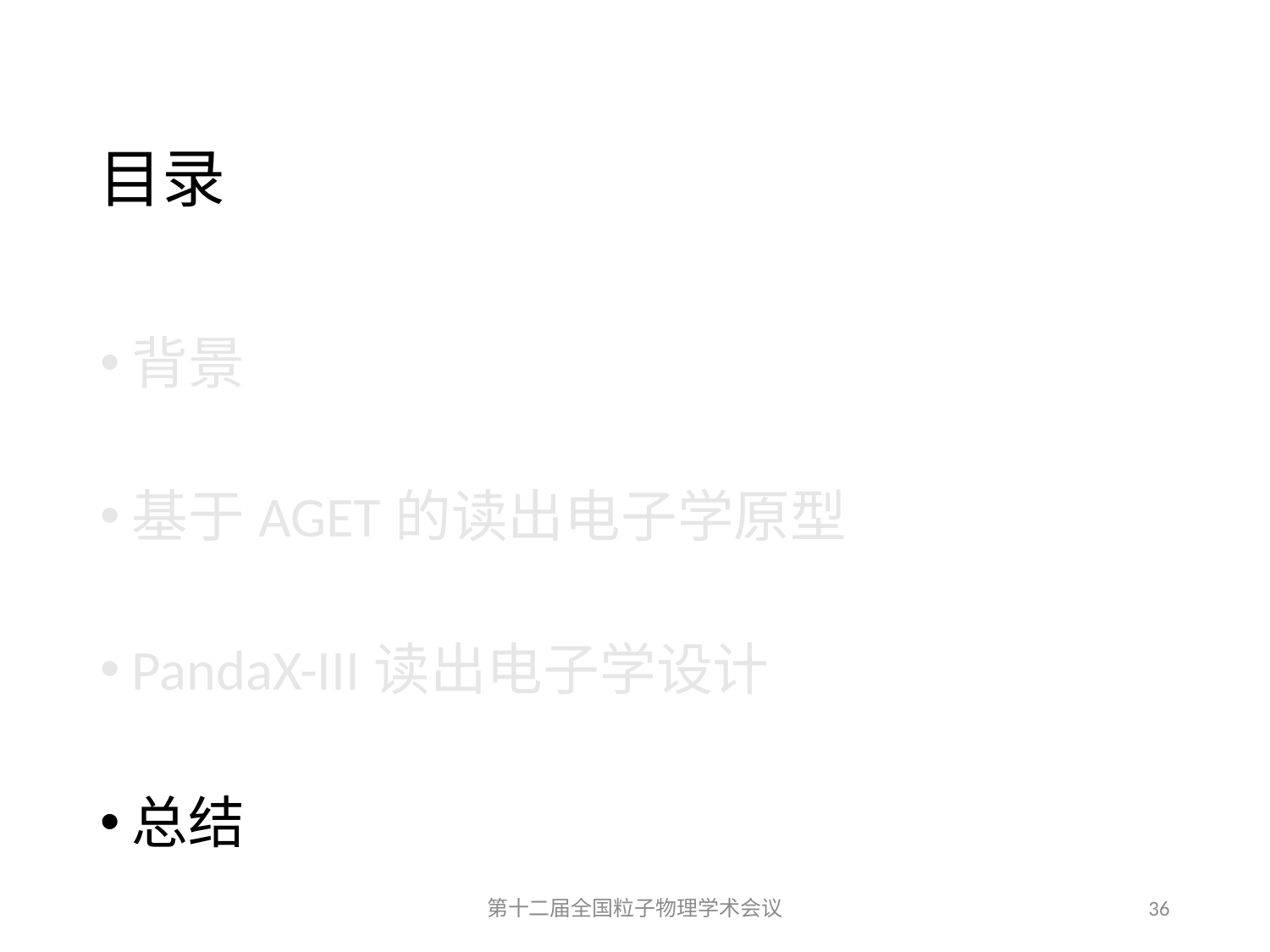

# 目录
背景
基于AGET的读出电子学原型
PandaX-III读出电子学设计
总结
第十二届全国粒子物理学术会议
36